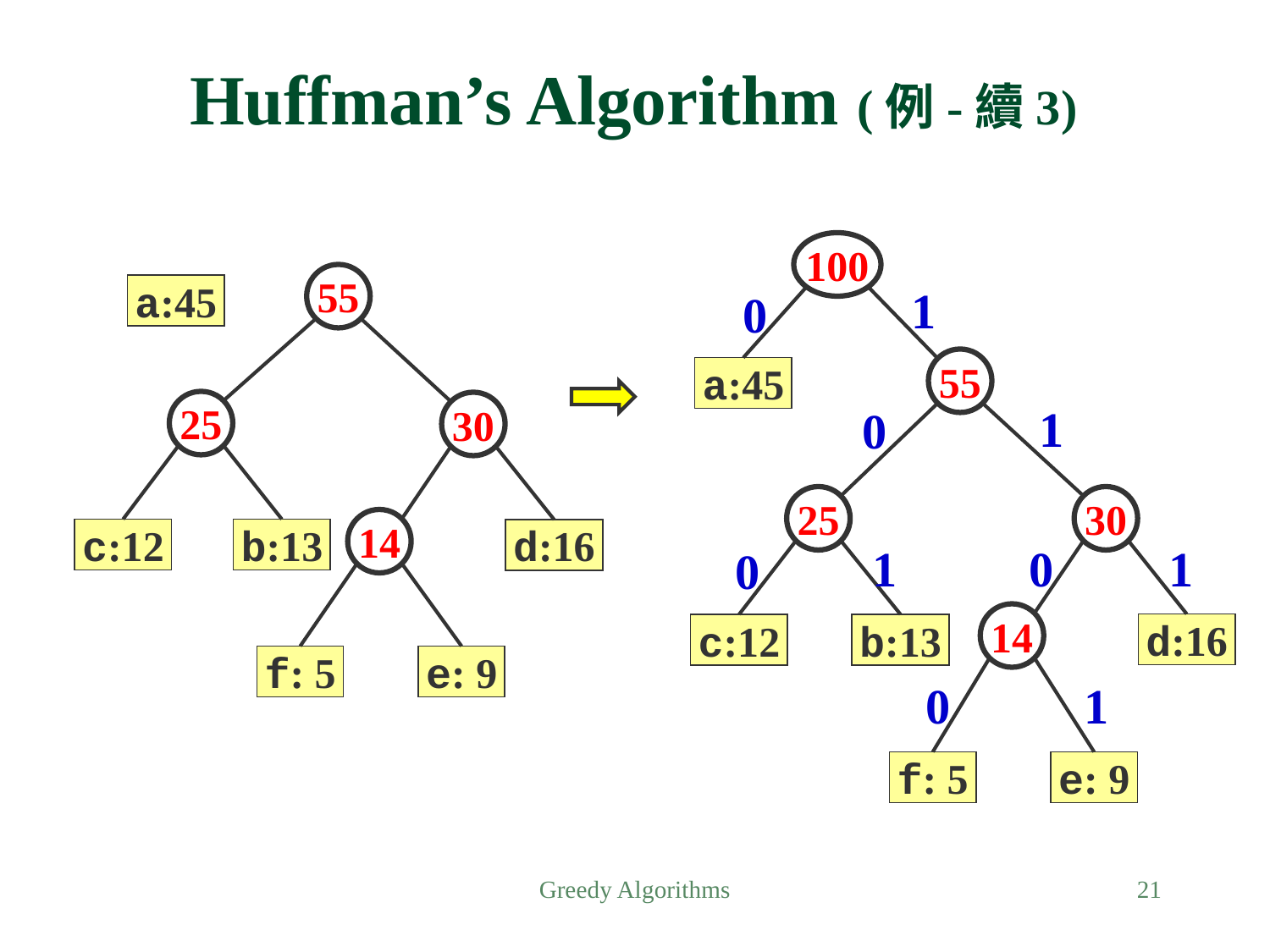

Huffman’s Algorithm (例-續3)
100
55
1
a:45
0
55
a:45

25
1
30
0
25
30
14
c:12
b:13
d:16
1
0
1
0
14
d:16
c:12
b:13
f: 5
e: 9
0
1
f: 5
e: 9
Greedy Algorithms
21